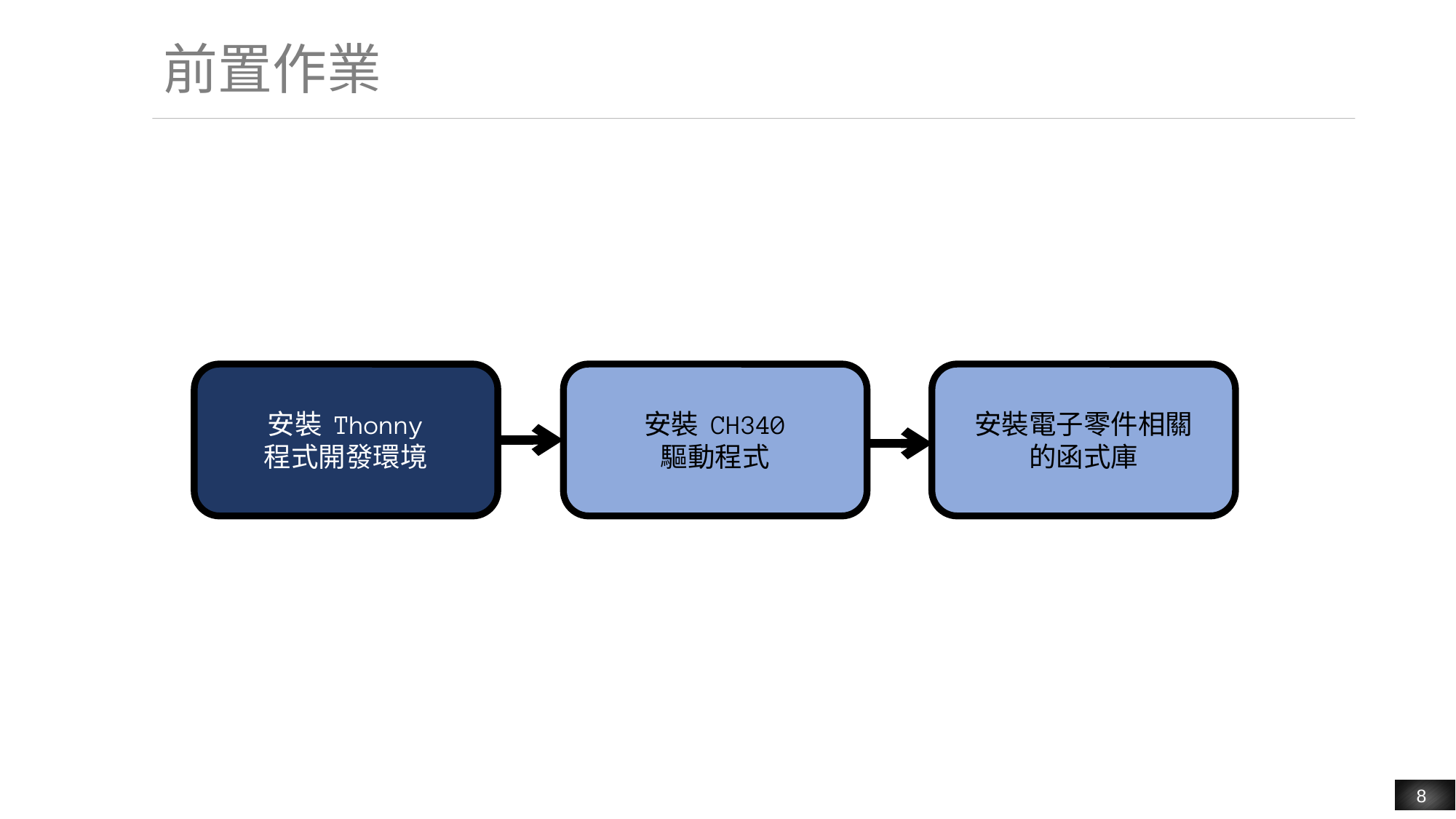

# 前置作業
安裝 Thonny
程式開發環境
安裝 CH340
驅動程式
安裝電子零件相關
的函式庫